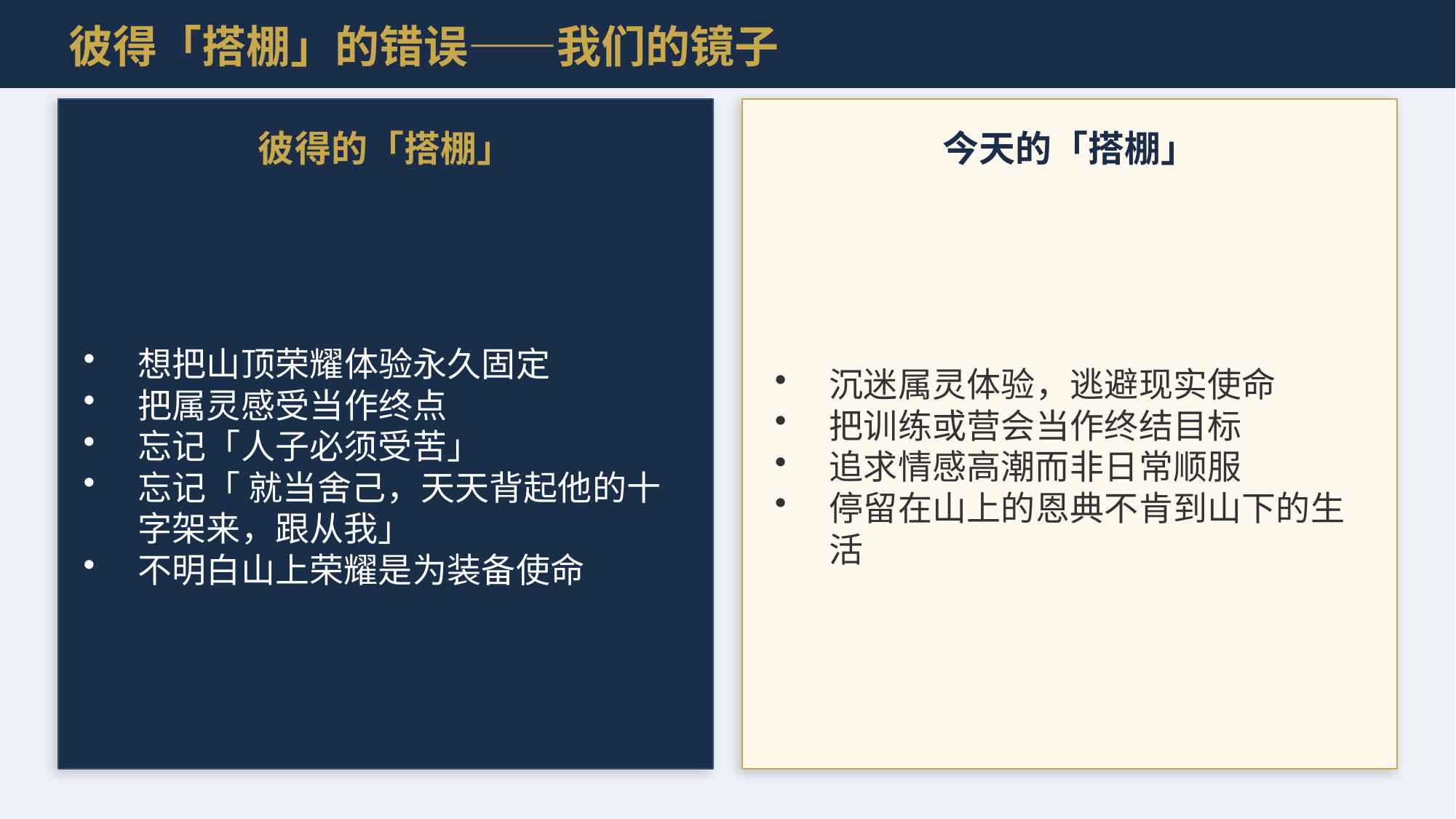

彼得「搭棚」的错误——我们的镜子

彼得的「搭棚」
今天的「搭棚」
想把山顶荣耀体验永久固定
把属灵感受当作终点
忘记「人子必须受苦」
忘记「 就当舍己，天天背起他的十字架来，跟从我」
不明白山上荣耀是为装备使命
沉迷属灵体验，逃避现实使命
把训练或营会当作终结目标
追求情感高潮而非日常顺服
停留在山上的恩典不肯到山下的生活